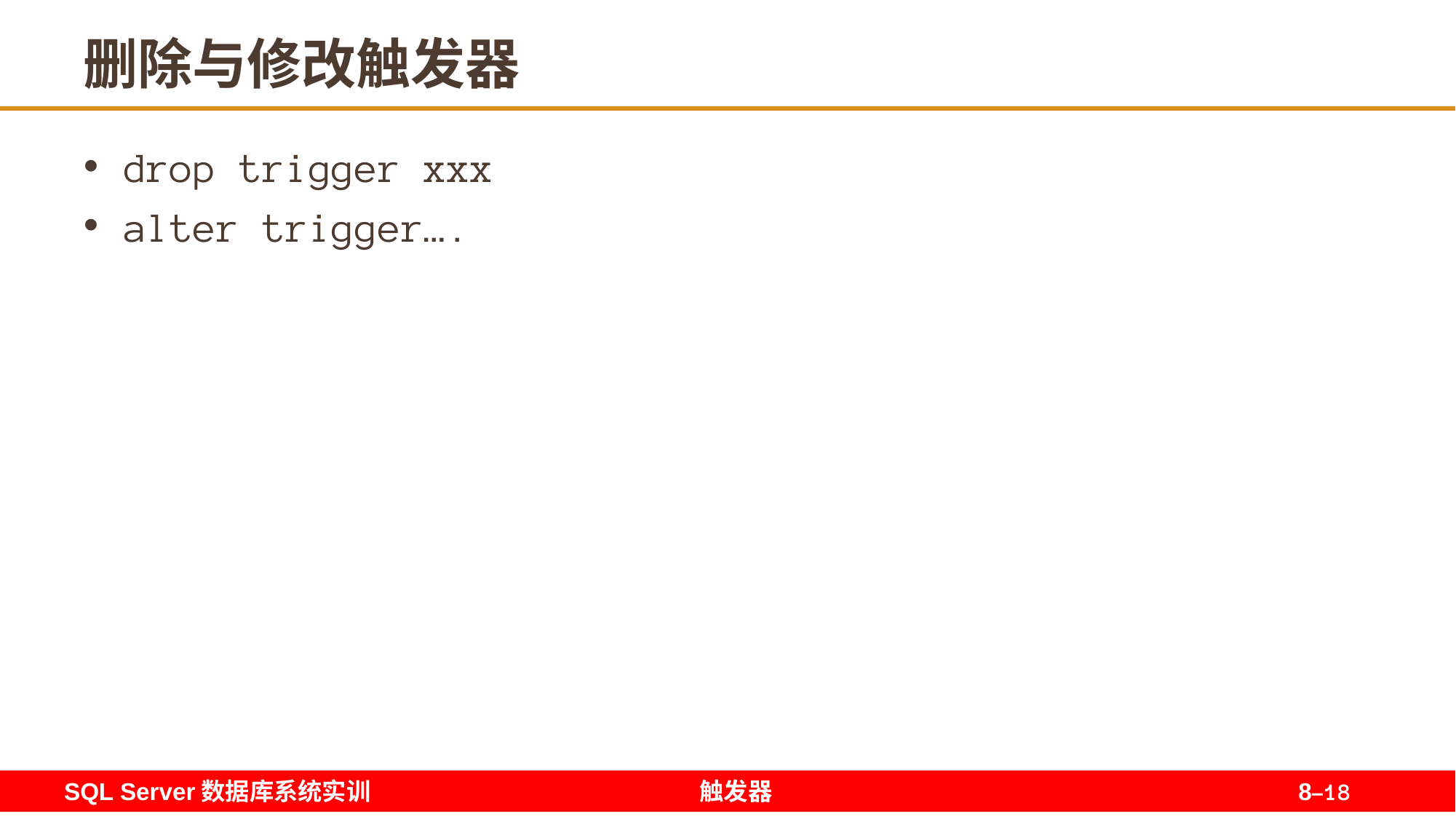

18
# 删除与修改触发器
drop trigger xxx
alter trigger….